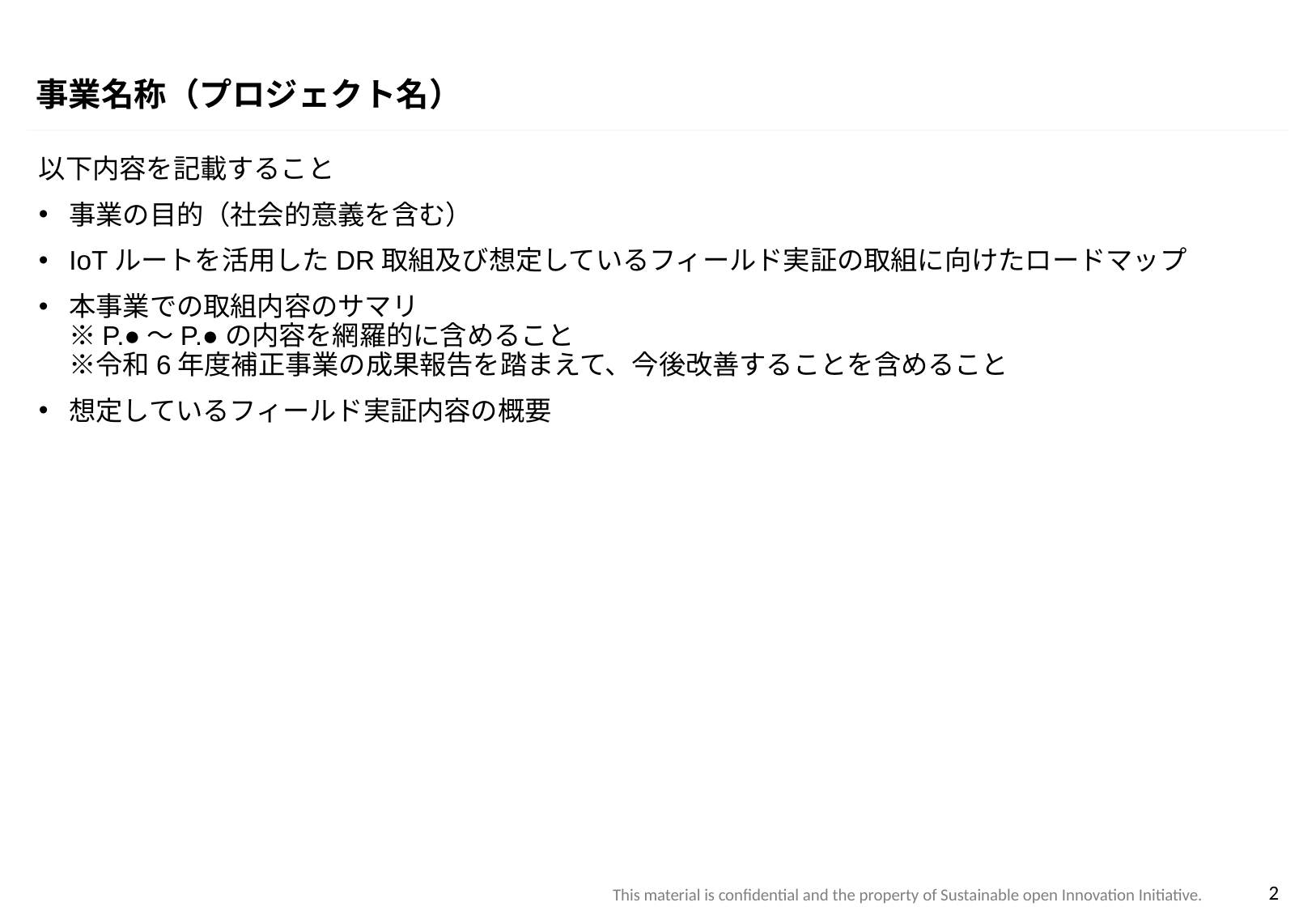

事業名称（プロジェクト名）
以下内容を記載すること
事業の目的（社会的意義を含む）
IoTルートを活用したDR取組及び想定しているフィールド実証の取組に向けたロードマップ
本事業での取組内容のサマリ
※P.●～P.●の内容を網羅的に含めること
※令和6年度補正事業の成果報告を踏まえて、今後改善することを含めること
想定しているフィールド実証内容の概要